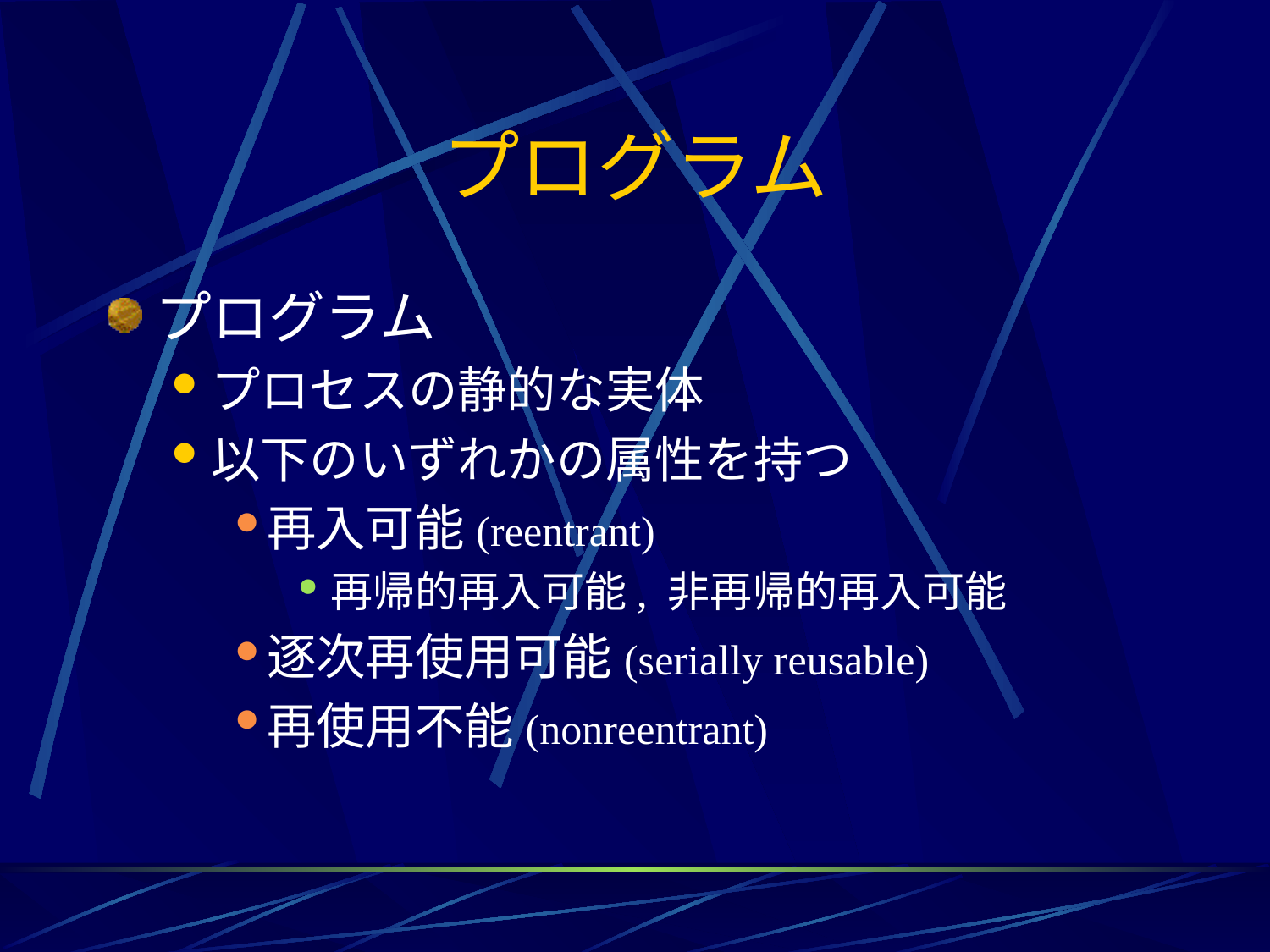

# プログラム
プログラム
プロセスの静的な実体
以下のいずれかの属性を持つ
再入可能(reentrant)
再帰的再入可能, 非再帰的再入可能
逐次再使用可能(serially reusable)
再使用不能(nonreentrant)